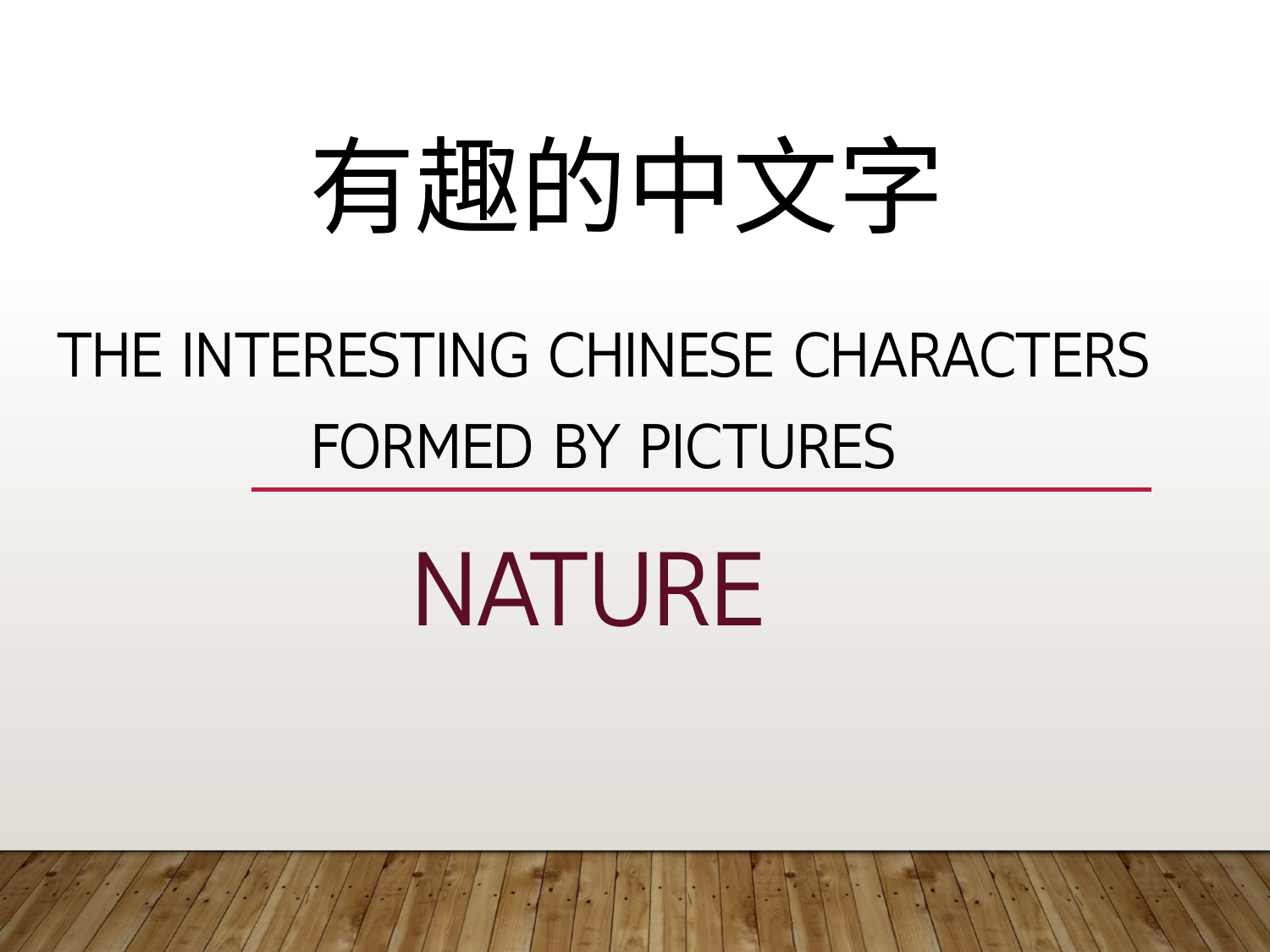

# 有趣的中文字
The interesting Chinese Characters FORMED BY Pictures
Nature